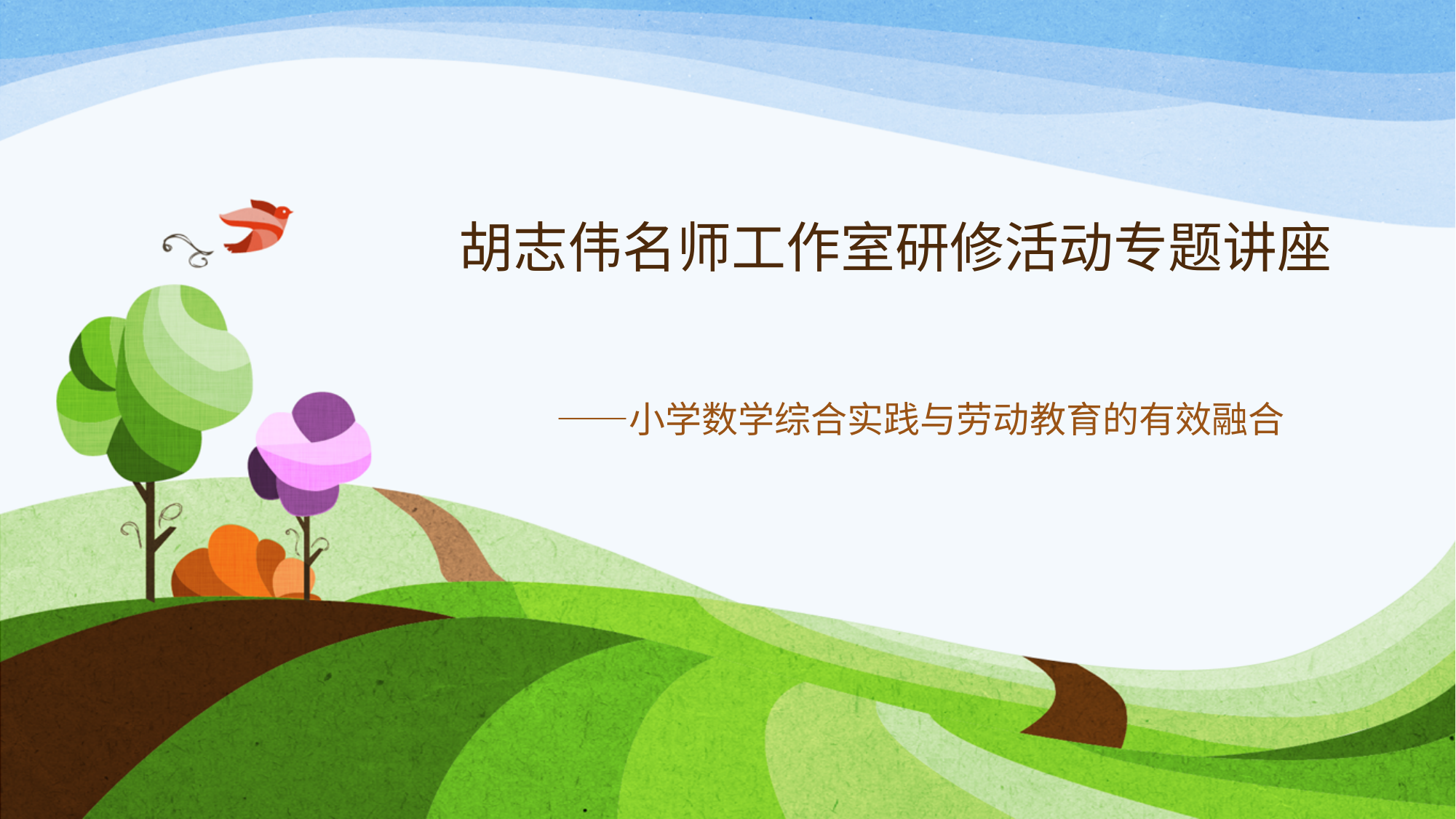

# 胡志伟名师工作室研修活动专题讲座
　——小学数学综合实践与劳动教育的有效融合